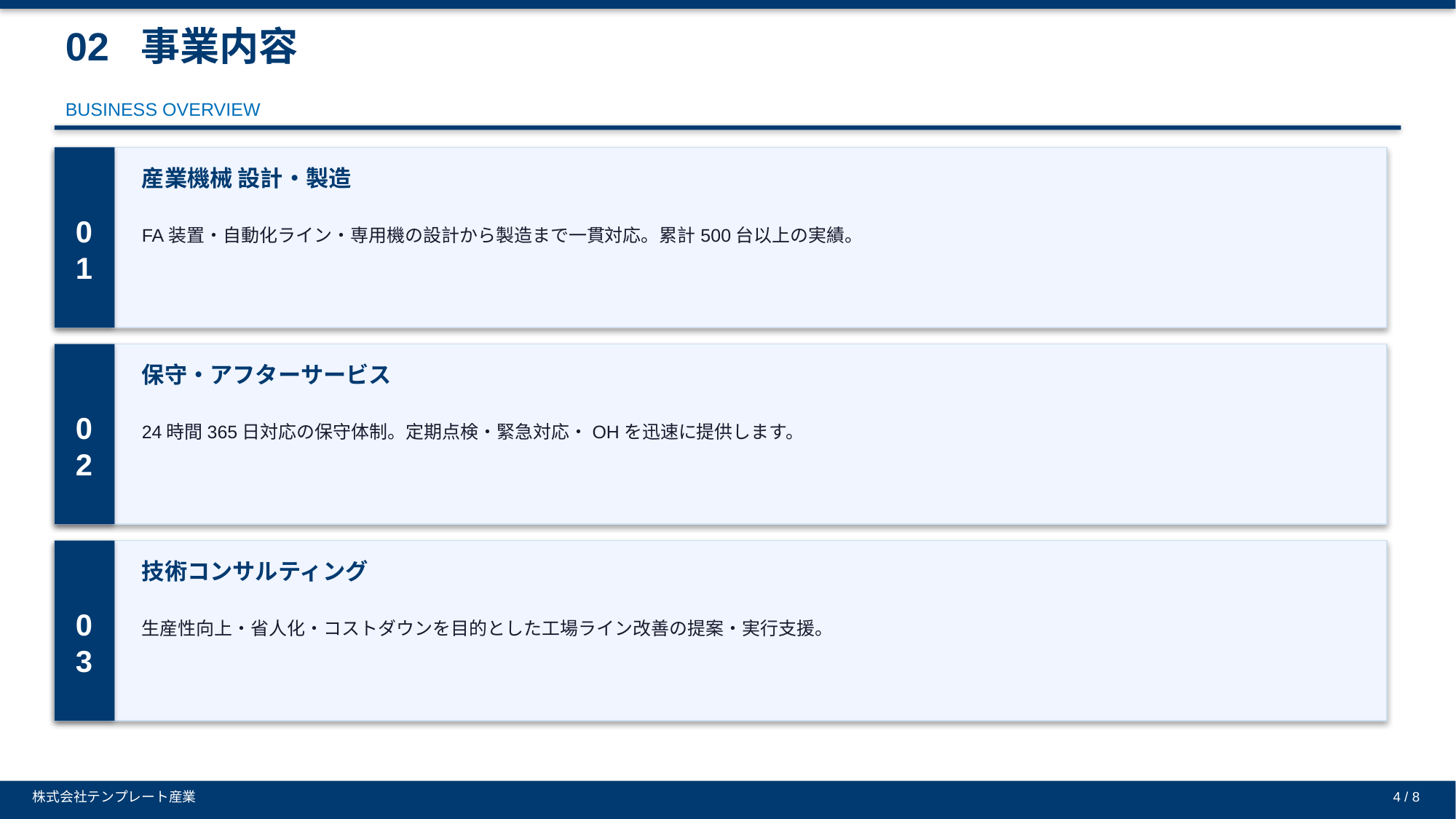

02  事業内容
BUSINESS OVERVIEW

産業機械 設計・製造
01
FA装置・自動化ライン・専用機の設計から製造まで一貫対応。累計500台以上の実績。

保守・アフターサービス
02
24時間365日対応の保守体制。定期点検・緊急対応・OHを迅速に提供します。

技術コンサルティング
03
生産性向上・省人化・コストダウンを目的とした工場ライン改善の提案・実行支援。

株式会社テンプレート産業
4 / 8